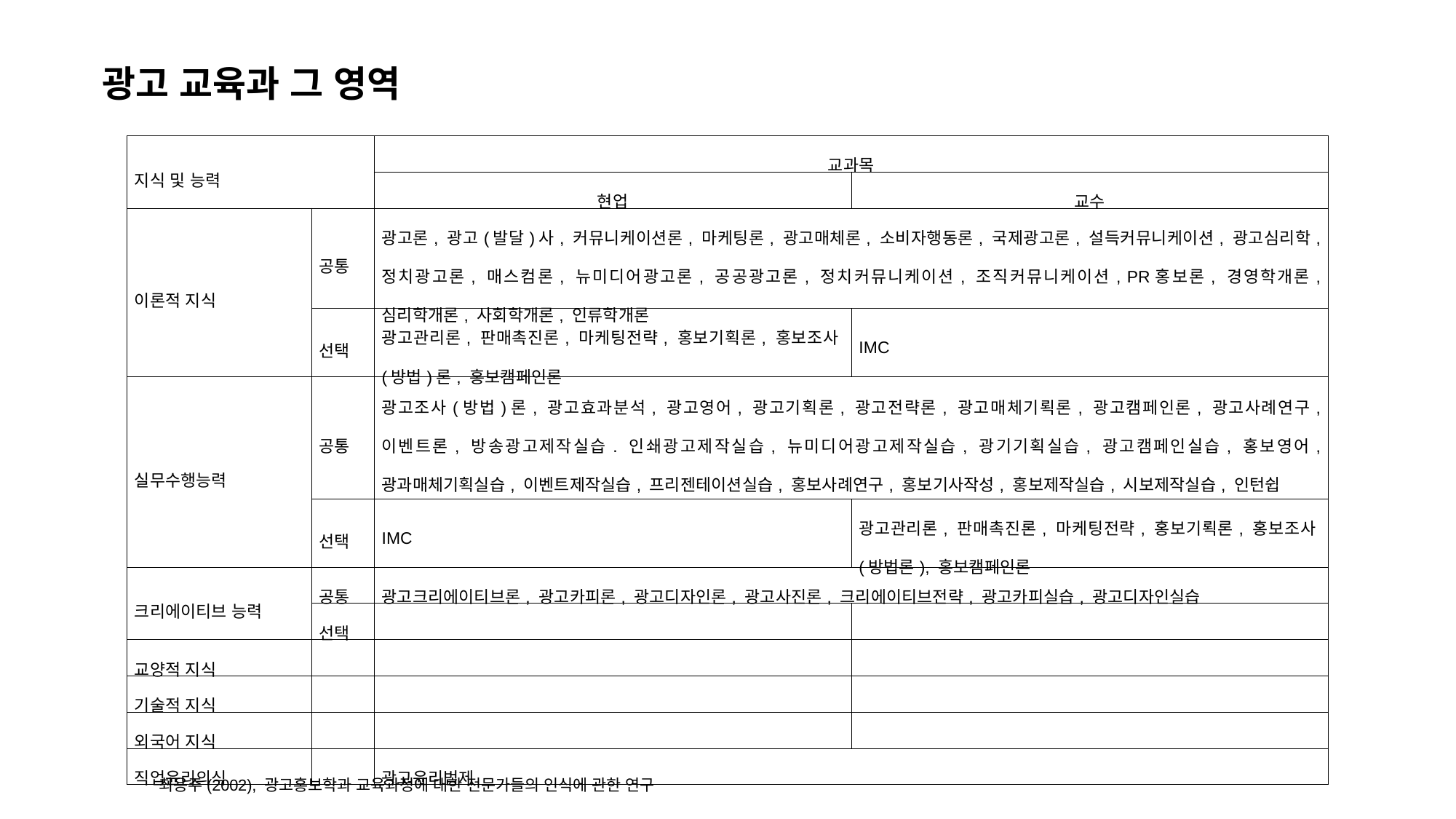

광고 교육과 그 영역
| 지식 및 능력 |  | 교과목 |  |
| --- | --- | --- | --- |
|  |  | 현업 | 교수 |
| 이론적 지식 | 공통 | 광고론, 광고(발달)사, 커뮤니케이션론, 마케팅론, 광고매체론, 소비자행동론, 국제광고론, 설득커뮤니케이션, 광고심리학, 정치광고론, 매스컴론, 뉴미디어광고론, 공공광고론, 정치커뮤니케이션, 조직커뮤니케이션, PR홍보론, 경영학개론, 심리학개론, 사회학개론, 인류학개론 |  |
|  | 선택 | 광고관리론, 판매촉진론, 마케팅전략, 홍보기획론, 홍보조사(방법)론, 홍보캠페인론 | IMC |
| 실무수행능력 | 공통 | 광고조사(방법)론, 광고효과분석, 광고영어, 광고기획론, 광고전략론, 광고매체기뢱론, 광고캠페인론, 광고사례연구, 이벤트론, 방송광고제작실습. 인쇄광고제작실습, 뉴미디어광고제작실습, 광기기획실습, 광고캠페인실습, 홍보영어, 광과매체기획실습, 이벤트제작실습, 프리젠테이션실습, 홍보사례연구, 홍보기사작성, 홍보제작실습, 시보제작실습, 인턴쉽 |  |
|  | 선택 | IMC | 광고관리론, 판매촉진론, 마케팅전략, 홍보기뢱론, 홍보조사(방법론), 홍보캠페인론 |
| 크리에이티브 능력 | 공통 | 광고크리에이티브론, 광고카피론, 광고디자인론, 광고사진론, 크리에이티브전략, 광고카피실습, 광고디자인실습 |  |
|  | 선택 |  |  |
| 교양적 지식 |  |  |  |
| 기술적 지식 |  |  |  |
| 외국어 지식 |  |  |  |
| 직업윤리의식 |  | 광고윤리법제 |  |
최용주(2002), 광고홍보학과 교육과정에 대한 전문가들의 인식에 관한 연구